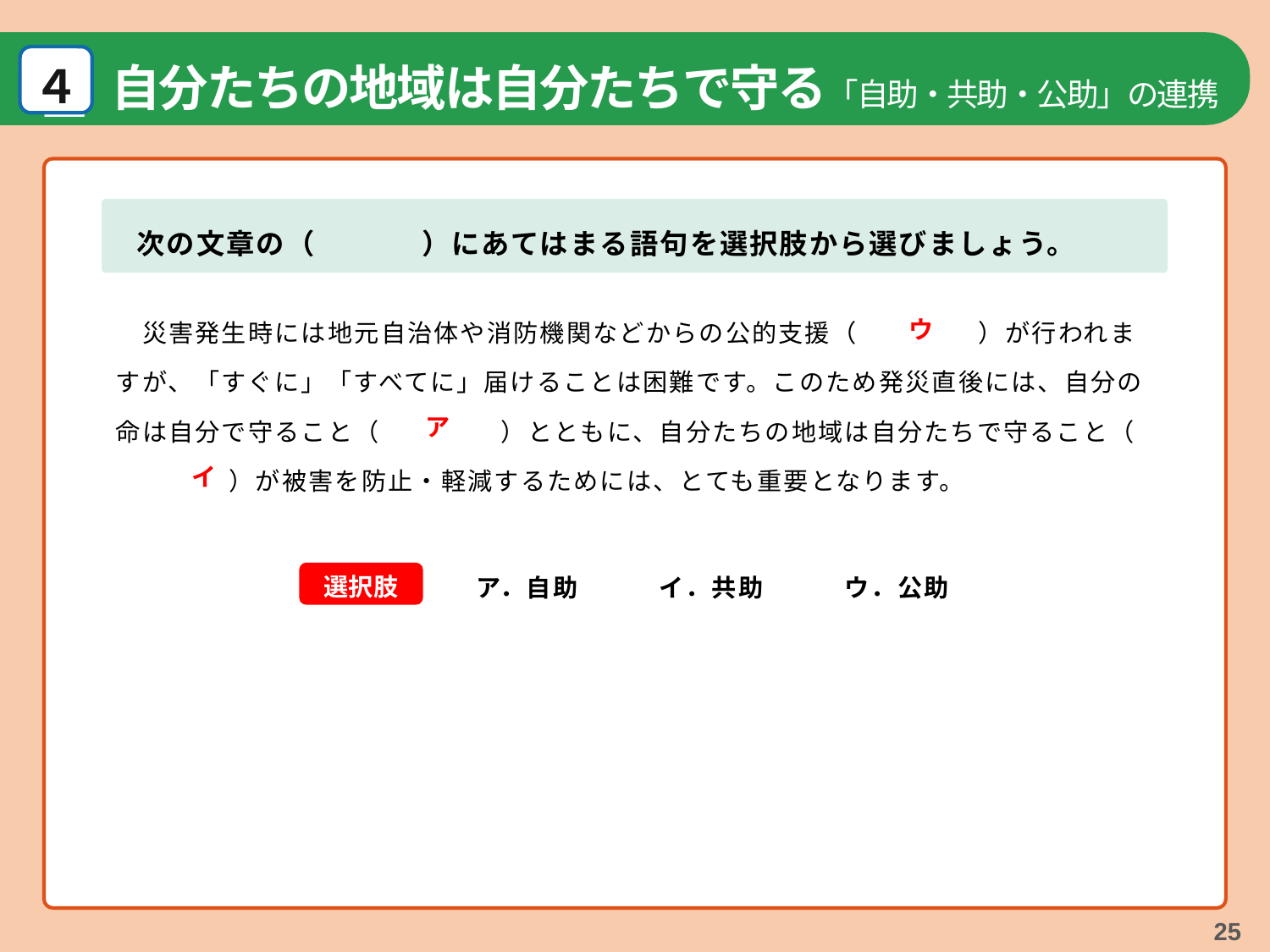

１
４
自分たちの地域は自分たちで守る「自助・共助・公助」の連携

　災害は、忘れた頃にやってきます。地震や台風などは、人の力では回避することはできません。だからこそ、日頃からの備えが重要です。
　地域や身近にいる人同士が助け合うことで、被害を小さくすることができますが、まわりの人を助けるには、まず自分自身が無事でなければなりません。

次の文章の（　 　　 ）にあてはまる語句を選択肢から選びましょう。
　災害発生時には地元自治体や消防機関などからの公的支援（ 　　　　 ）が行われますが、「すぐに」「すべてに」届けることは困難です。このため発災直後には、自分の命は自分で守ること（　 　　　 ）とともに、自分たちの地域は自分たちで守ること（ 　　　 　）が被害を防止・軽減するためには、とても重要となります。
選択肢
ア．自助　　　イ．共助　　　ウ．公助
ウ
ア
イ